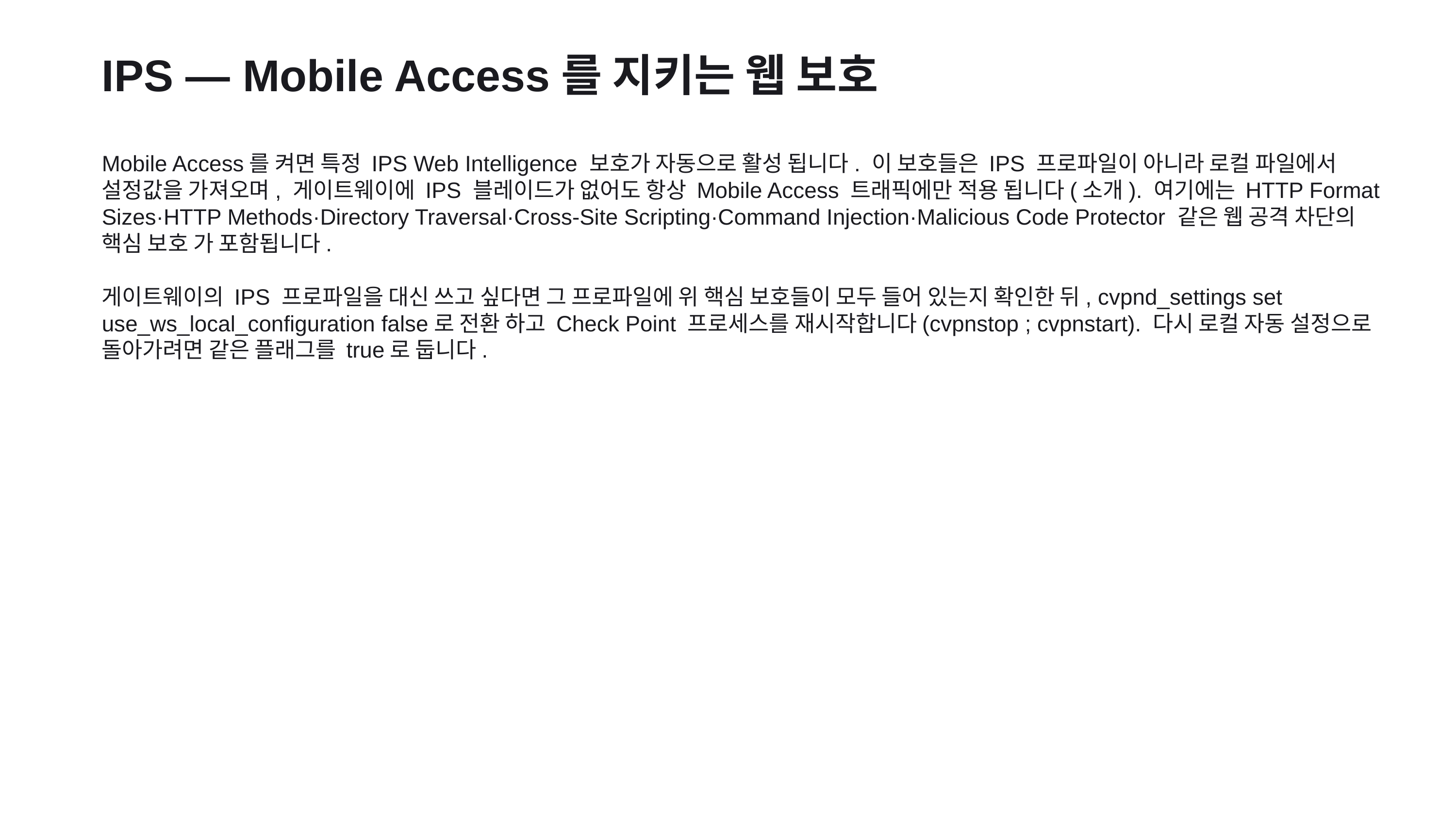

IPS — Mobile Access를 지키는 웹 보호
Mobile Access를 켜면 특정 IPS Web Intelligence 보호가 자동으로 활성 됩니다. 이 보호들은 IPS 프로파일이 아니라 로컬 파일에서 설정값을 가져오며, 게이트웨이에 IPS 블레이드가 없어도 항상 Mobile Access 트래픽에만 적용 됩니다(소개). 여기에는 HTTP Format Sizes·HTTP Methods·Directory Traversal·Cross-Site Scripting·Command Injection·Malicious Code Protector 같은 웹 공격 차단의 핵심 보호 가 포함됩니다.

게이트웨이의 IPS 프로파일을 대신 쓰고 싶다면 그 프로파일에 위 핵심 보호들이 모두 들어 있는지 확인한 뒤, cvpnd_settings set use_ws_local_configuration false로 전환 하고 Check Point 프로세스를 재시작합니다(cvpnstop ; cvpnstart). 다시 로컬 자동 설정으로 돌아가려면 같은 플래그를 true로 둡니다.